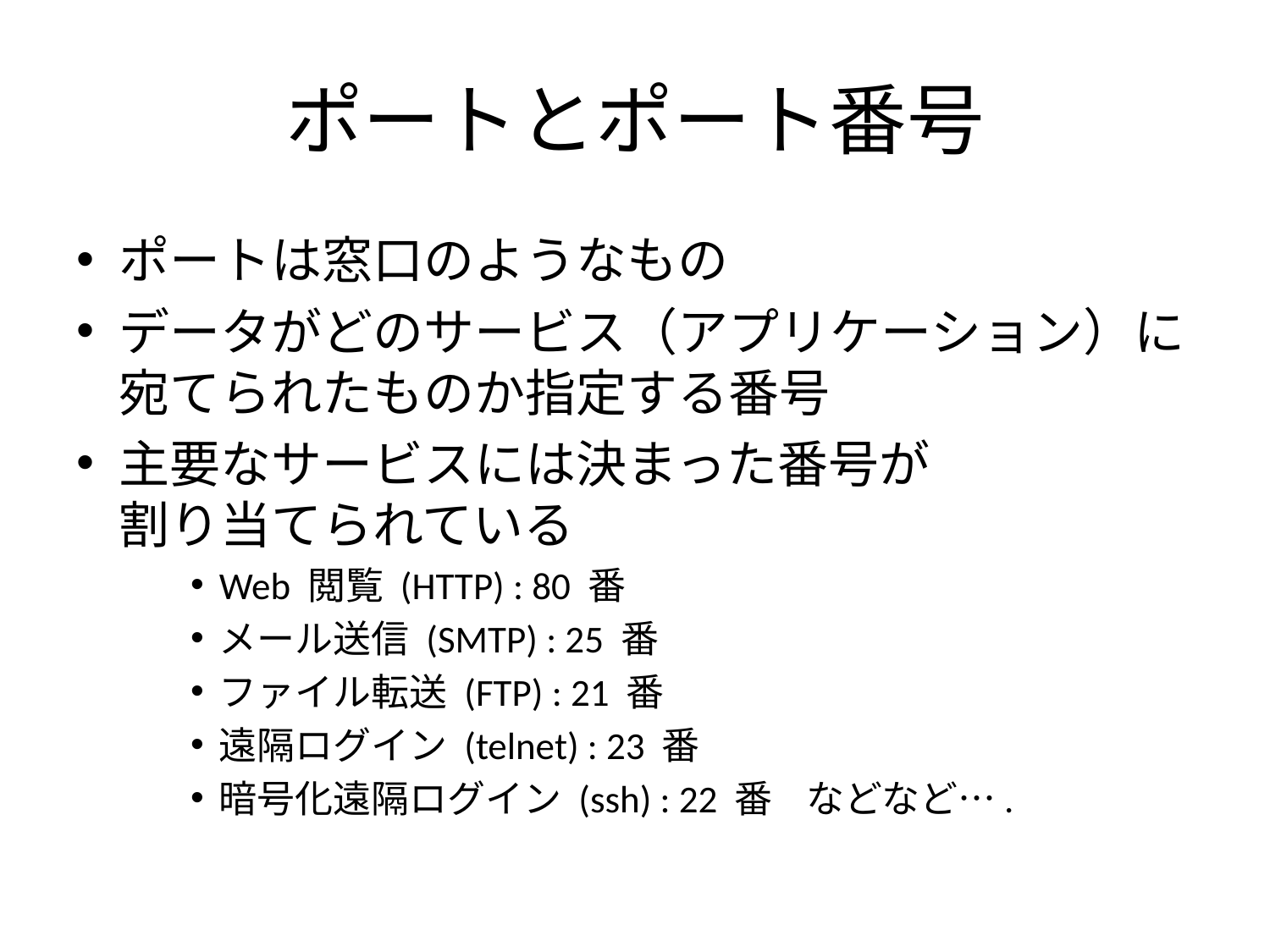

# ポートとポート番号
ポートは窓口のようなもの
データがどのサービス（アプリケーション）に
宛てられたものか指定する番号
主要なサービスには決まった番号が
割り当てられている
Web 閲覧 (HTTP) : 80 番
メール送信 (SMTP) : 25 番
ファイル転送 (FTP) : 21 番
遠隔ログイン (telnet) : 23 番
暗号化遠隔ログイン (ssh) : 22 番    などなど….